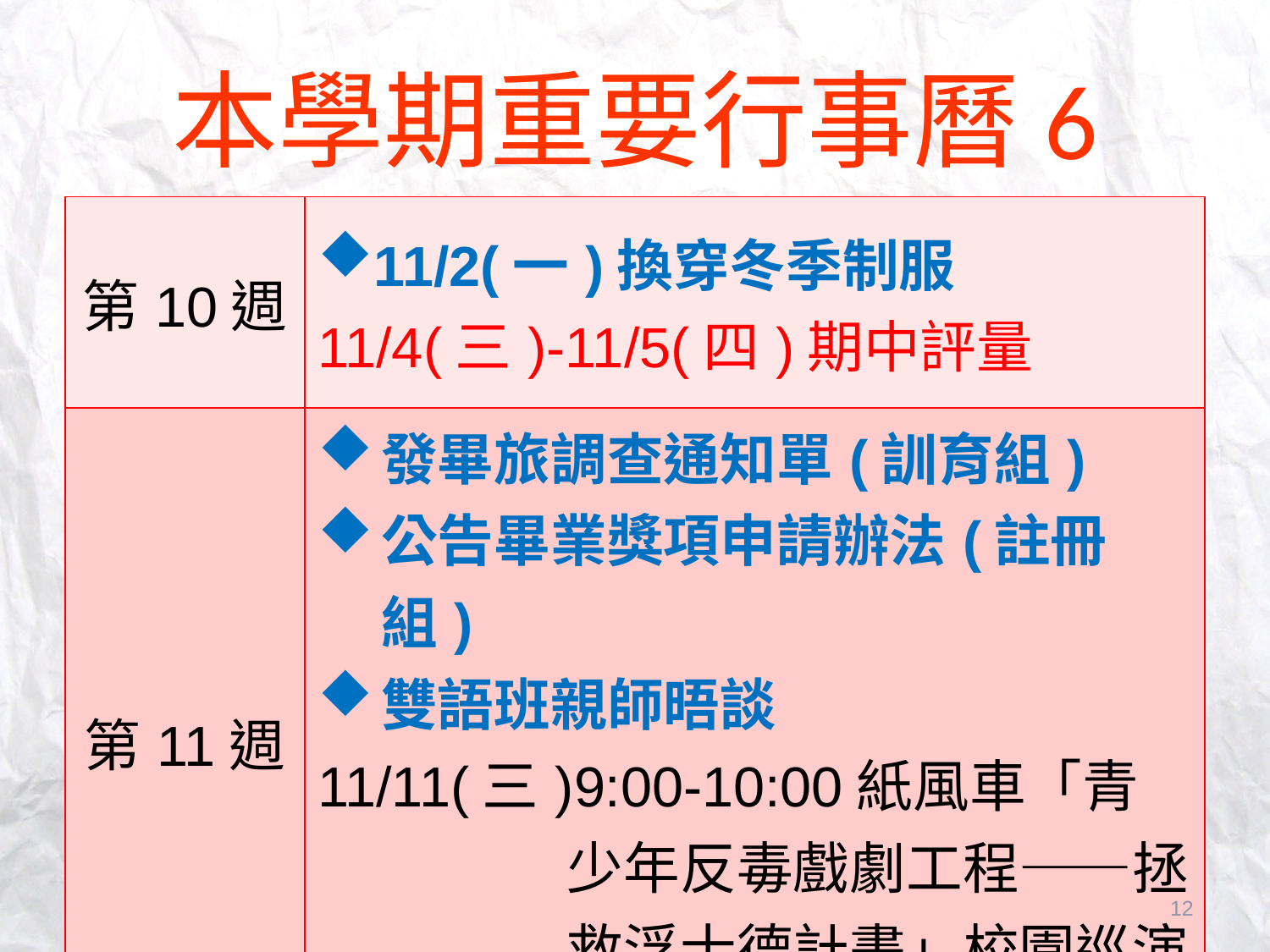

# 本學期重要行事曆6
| 第10週 | 11/2(一)換穿冬季制服 11/4(三)-11/5(四)期中評量 |
| --- | --- |
| 第11週 | 發畢旅調查通知單(訓育組) 公告畢業獎項申請辦法(註冊組) 雙語班親師晤談 11/11(三)9:00-10:00紙風車「青少年反毒戲劇工程——拯救浮士德計畫」校園巡演 11/13(五)9:00-11:00親職講座？ |
12